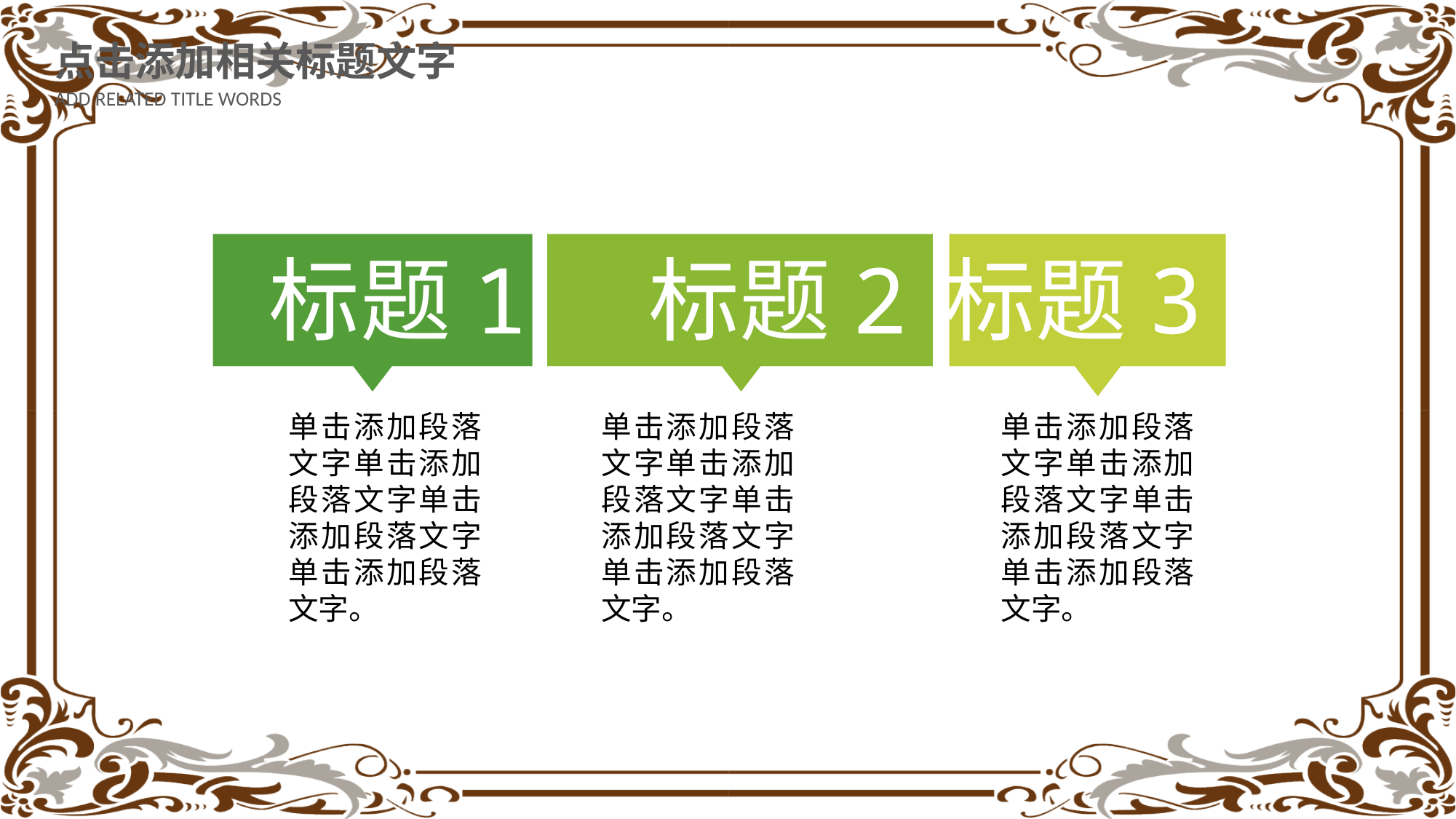

点击添加相关标题文字
ADD RELATED TITLE WORDS

标题1
标题2
标题3

单击添加段落文字单击添加段落文字单击添加段落文字单击添加段落文字。
单击添加段落文字单击添加段落文字单击添加段落文字单击添加段落文字。
单击添加段落文字单击添加段落文字单击添加段落文字单击添加段落文字。